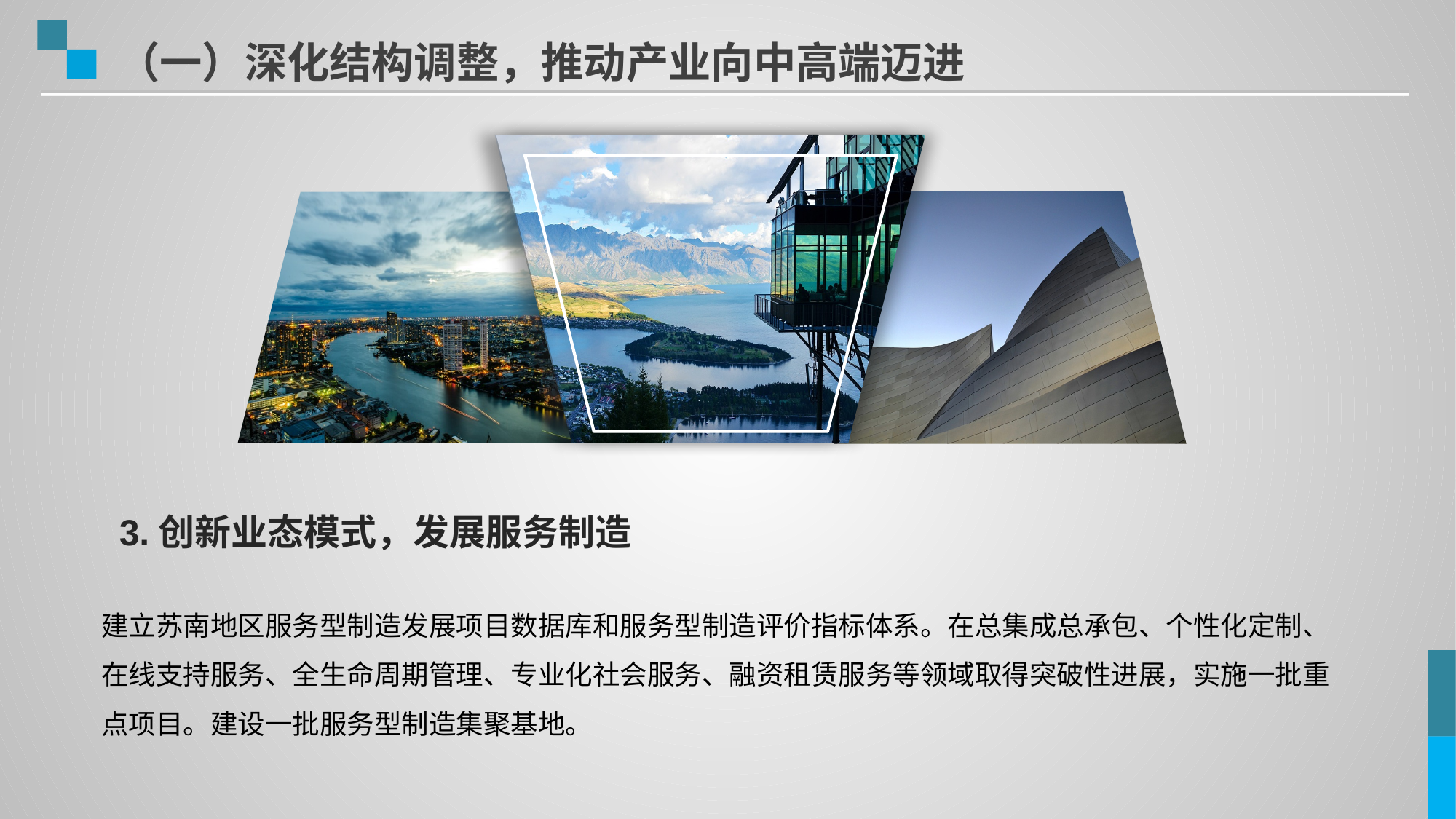

（一）深化结构调整，推动产业向中高端迈进

3.创新业态模式，发展服务制造
建立苏南地区服务型制造发展项目数据库和服务型制造评价指标体系。在总集成总承包、个性化定制、在线支持服务、全生命周期管理、专业化社会服务、融资租赁服务等领域取得突破性进展，实施一批重点项目。建设一批服务型制造集聚基地。